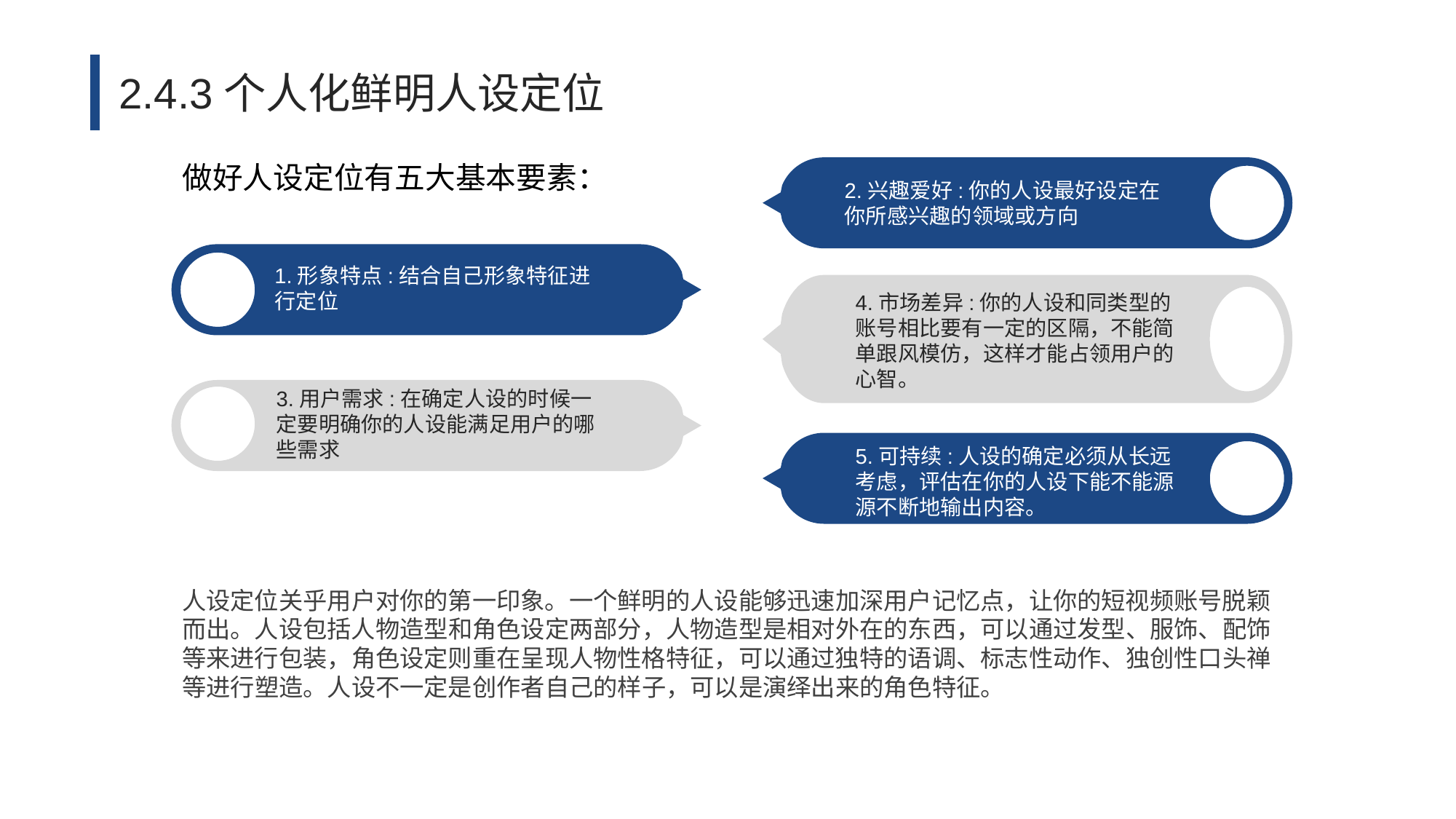

2.4.3个人化鲜明人设定位

做好人设定位有五大基本要素：

2.兴趣爱好:你的人设最好设定在你所感兴趣的领域或方向

1.形象特点:结合自己形象特征进行定位
4.市场差异:你的人设和同类型的账号相比要有一定的区隔，不能简单跟风模仿，这样才能占领用户的心智。
3.用户需求:在确定人设的时候一定要明确你的人设能满足用户的哪些需求
5.可持续:人设的确定必须从长远考虑，评估在你的人设下能不能源源不断地输出内容。
人设定位关乎用户对你的第一印象。一个鲜明的人设能够迅速加深用户记忆点，让你的短视频账号脱颖而出。人设包括人物造型和角色设定两部分，人物造型是相对外在的东西，可以通过发型、服饰、配饰等来进行包装，角色设定则重在呈现人物性格特征，可以通过独特的语调、标志性动作、独创性口头禅等进行塑造。人设不一定是创作者自己的样子，可以是演绎出来的角色特征。